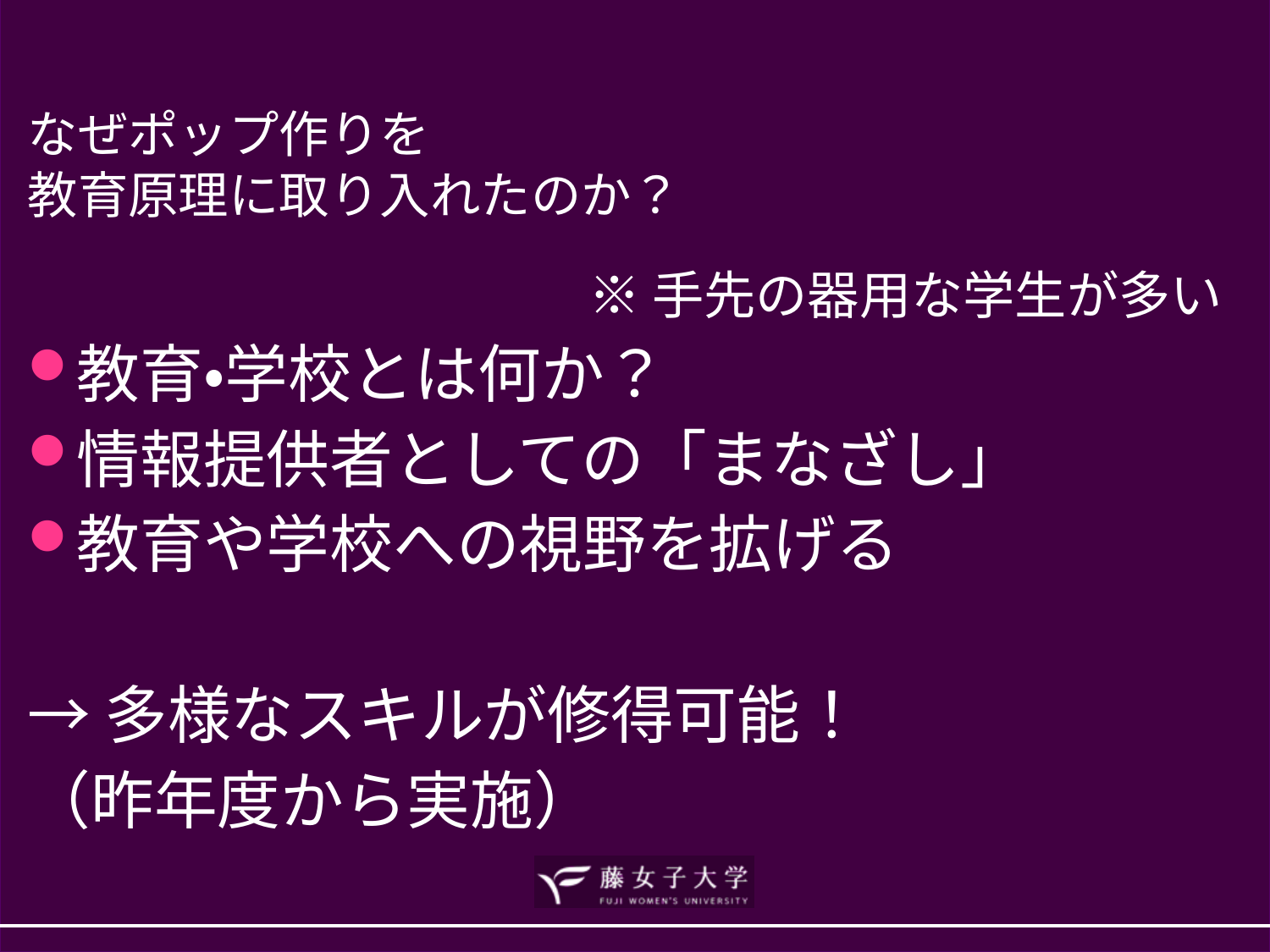

# なぜポップ作りを 教育原理に取り入れたのか？
※手先の器用な学生が多い
教育・学校とは何か？
情報提供者としての「まなざし」
教育や学校への視野を拡げる

→多様なスキルが修得可能！
（昨年度から実施）